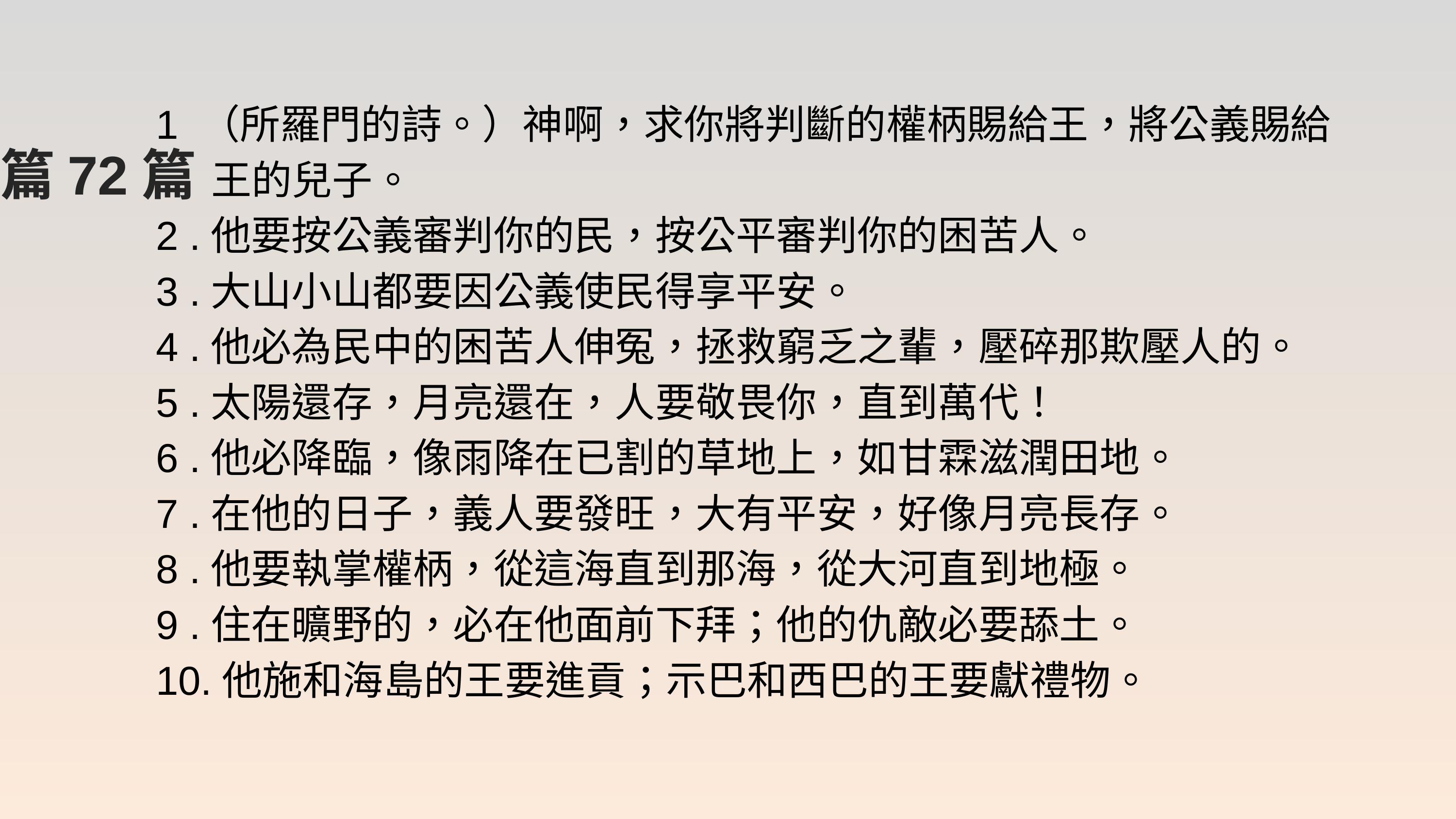

1 （所羅門的詩。）神啊，求你將判斷的權柄賜給王，將公義賜給
     王的兒子。
2 .他要按公義審判你的民，按公平審判你的困苦人。
3 .大山小山都要因公義使民得享平安。
4 .他必為民中的困苦人伸冤，拯救窮乏之輩，壓碎那欺壓人的。
5 .太陽還存，月亮還在，人要敬畏你，直到萬代！
6 .他必降臨，像雨降在已割的草地上，如甘霖滋潤田地。
7 .在他的日子，義人要發旺，大有平安，好像月亮長存。
8 .他要執掌權柄，從這海直到那海，從大河直到地極。
9 .住在曠野的，必在他面前下拜；他的仇敵必要舔土。
10.他施和海島的王要進貢；示巴和西巴的王要獻禮物。
詩篇72篇